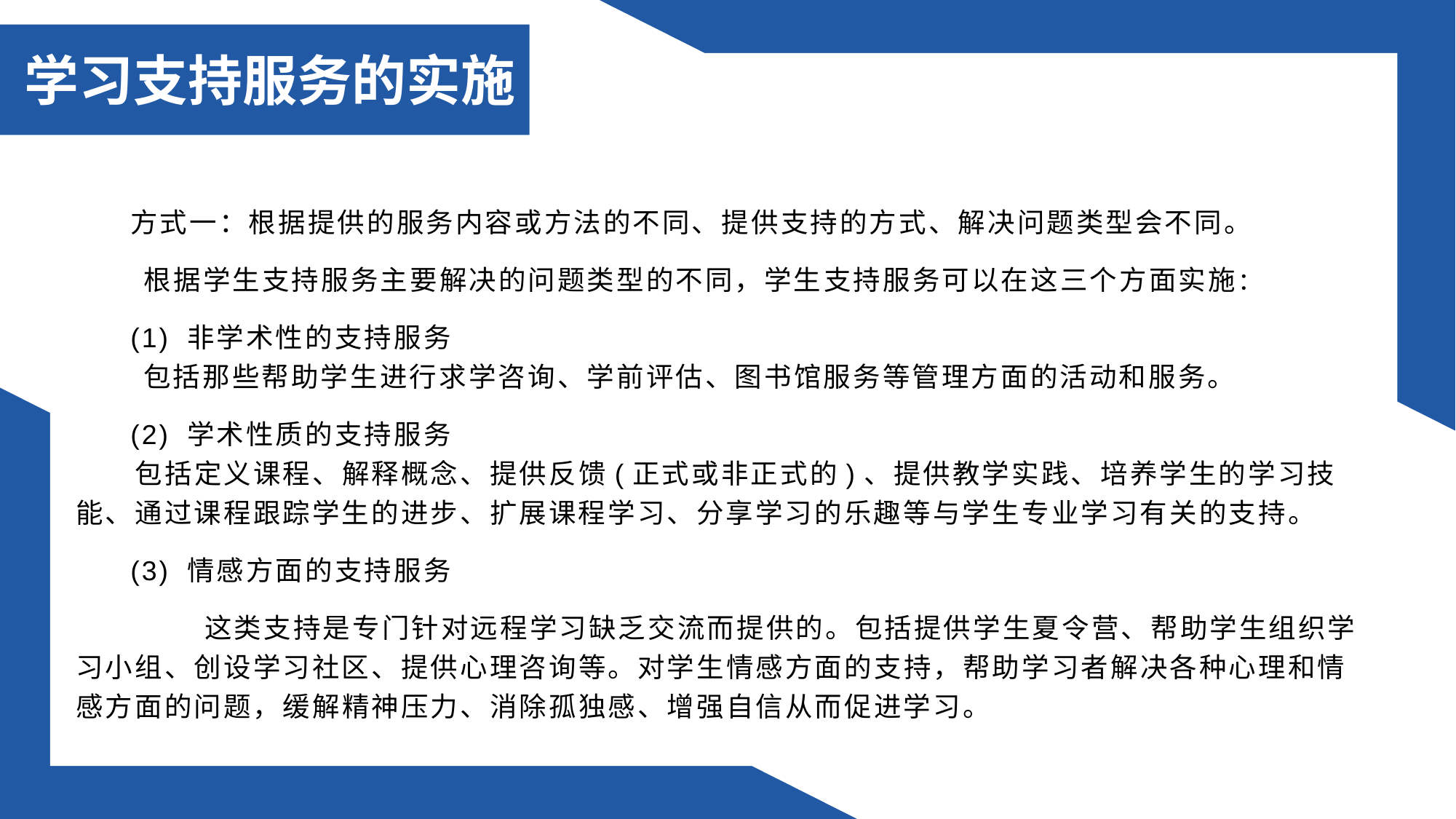

学习支持服务的实施

方式一：根据提供的服务内容或方法的不同、提供支持的方式、解决问题类型会不同。
 根据学生支持服务主要解决的问题类型的不同，学生支持服务可以在这三个方面实施：
(1) 非学术性的支持服务
        包括那些帮助学生进行求学咨询、学前评估、图书馆服务等管理方面的活动和服务。
(2) 学术性质的支持服务
       包括定义课程、解释概念、提供反馈(正式或非正式的)、提供教学实践、培养学生的学习技能、通过课程跟踪学生的进步、扩展课程学习、分享学习的乐趣等与学生专业学习有关的支持。
(3) 情感方面的支持服务
        这类支持是专门针对远程学习缺乏交流而提供的。包括提供学生夏令营、帮助学生组织学习小组、创设学习社区、提供心理咨询等。对学生情感方面的支持，帮助学习者解决各种心理和情感方面的问题，缓解精神压力、消除孤独感、增强自信从而促进学习。